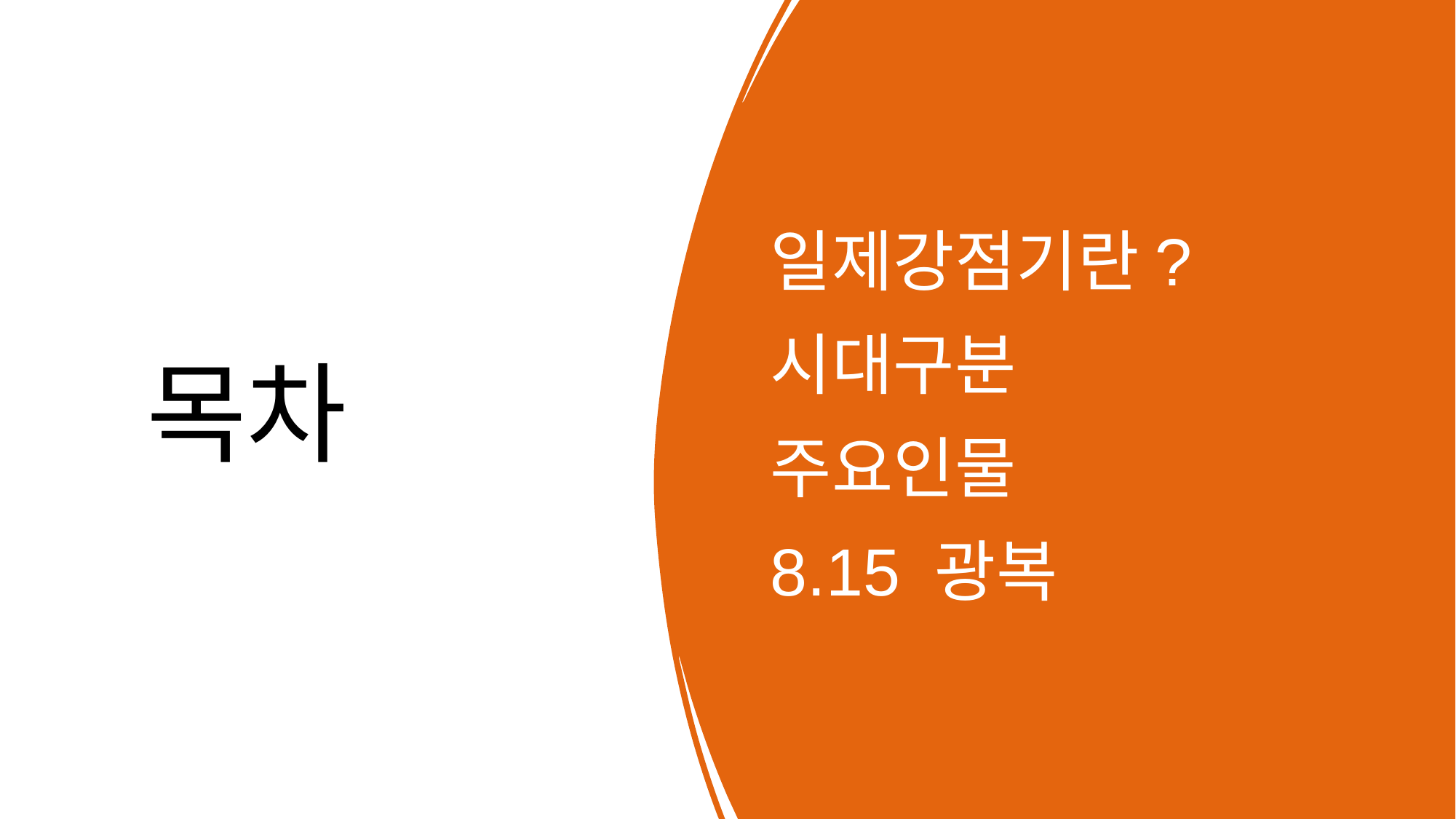

# 목차
일제강점기란?
시대구분
주요인물
8.15 광복